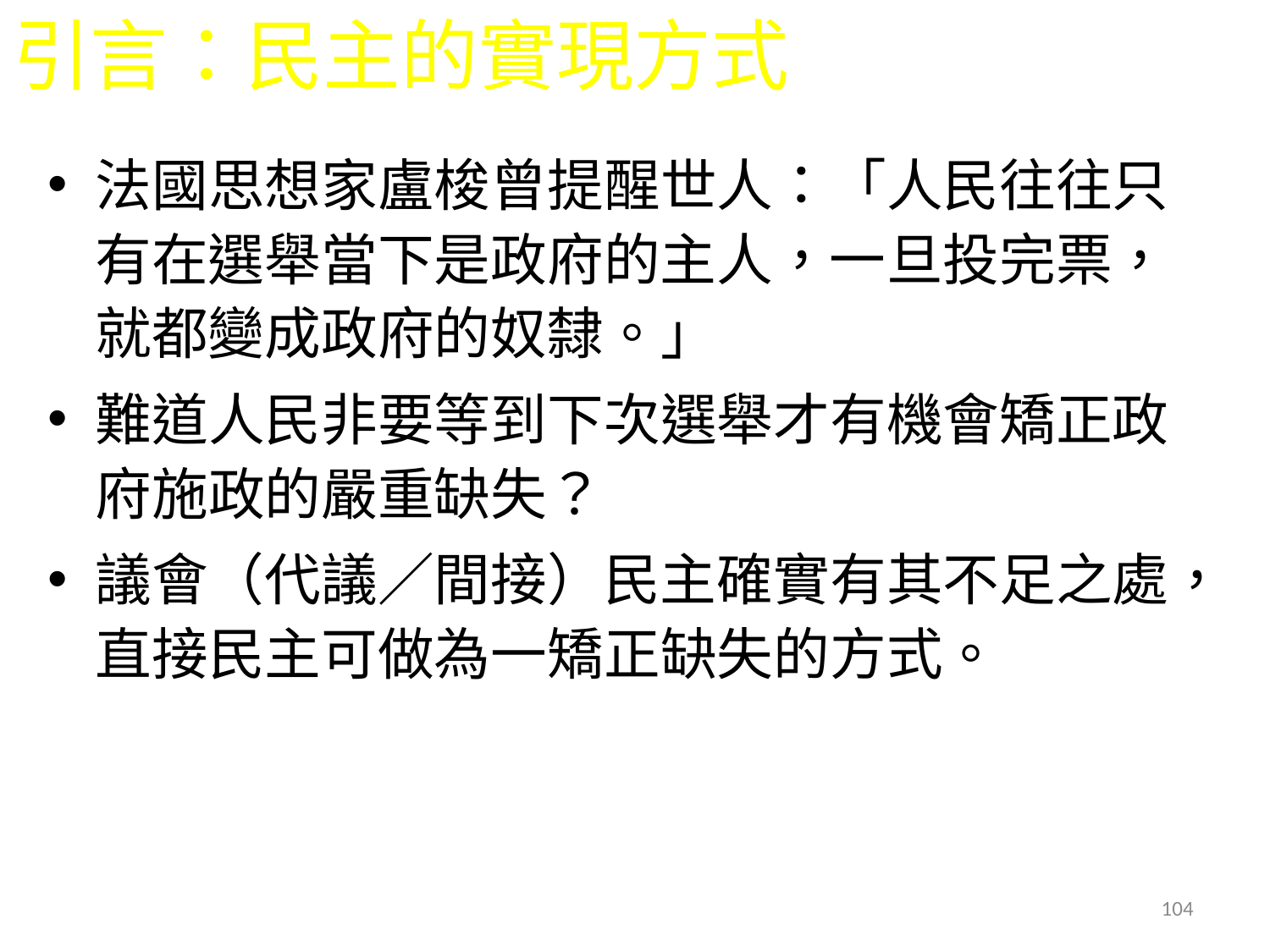

# 引言：民主的實現方式
法國思想家盧梭曾提醒世人：「人民往往只有在選舉當下是政府的主人，一旦投完票，就都變成政府的奴隸。」
難道人民非要等到下次選舉才有機會矯正政府施政的嚴重缺失？
議會（代議／間接）民主確實有其不足之處，直接民主可做為一矯正缺失的方式。
104